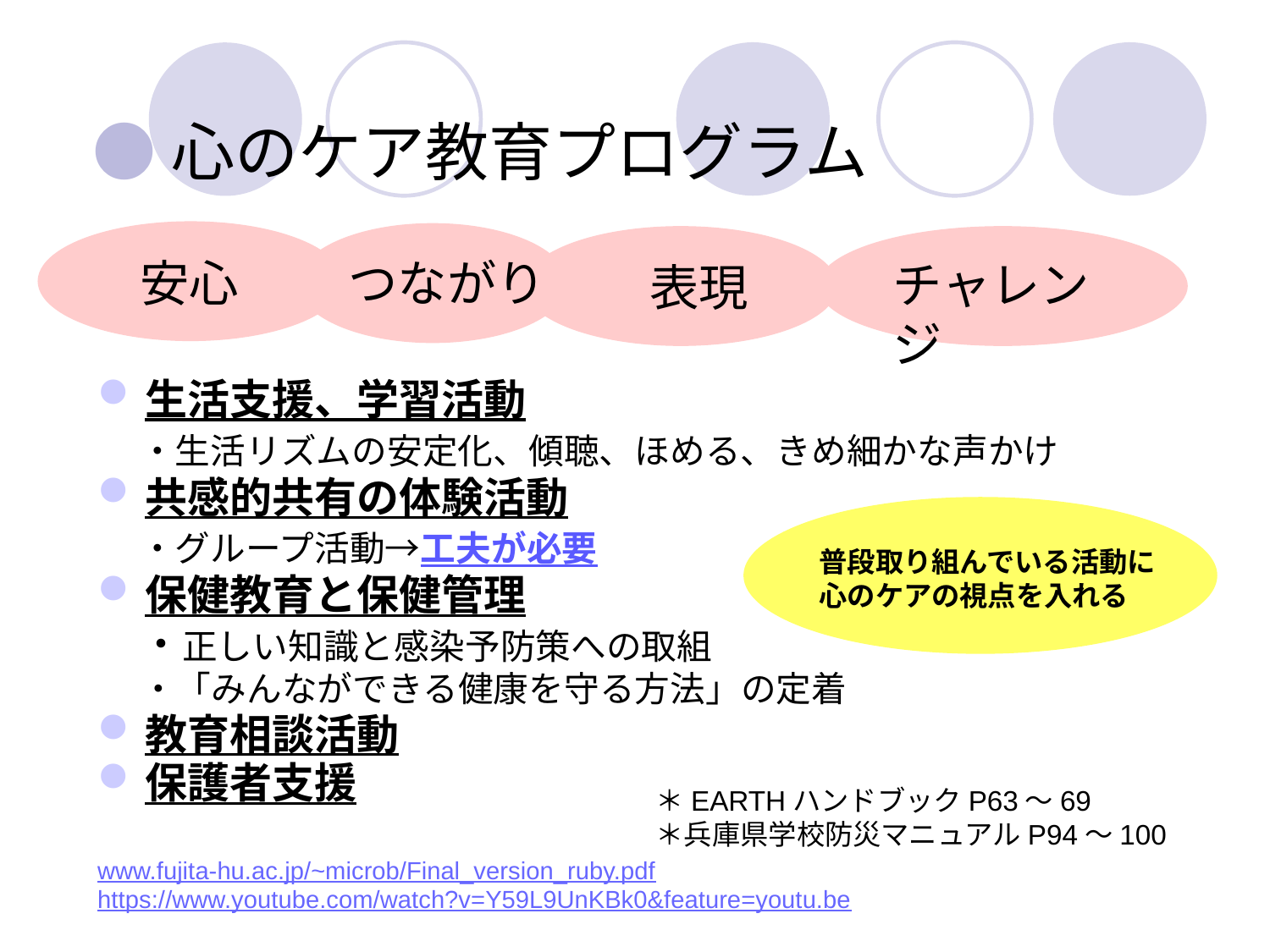

# ●心のケア教育プログラム

安心
つながり
チャレンジ
　表現
生活支援、学習活動
　・生活リズムの安定化、傾聴、ほめる、きめ細かな声かけ
共感的共有の体験活動
　・グループ活動→工夫が必要
保健教育と保健管理
　・正しい知識と感染予防策への取組
　 ・「みんなができる健康を守る方法」の定着
教育相談活動
保護者支援

www.fujita-hu.ac.jp/~microb/Final_version_ruby.pdf
https://www.youtube.com/watch?v=Y59L9UnKBk0&feature=youtu.be

普段取り組んでいる活動に心のケアの視点を入れる
＊EARTHハンドブックP63～69
＊兵庫県学校防災マニュアルP94～100